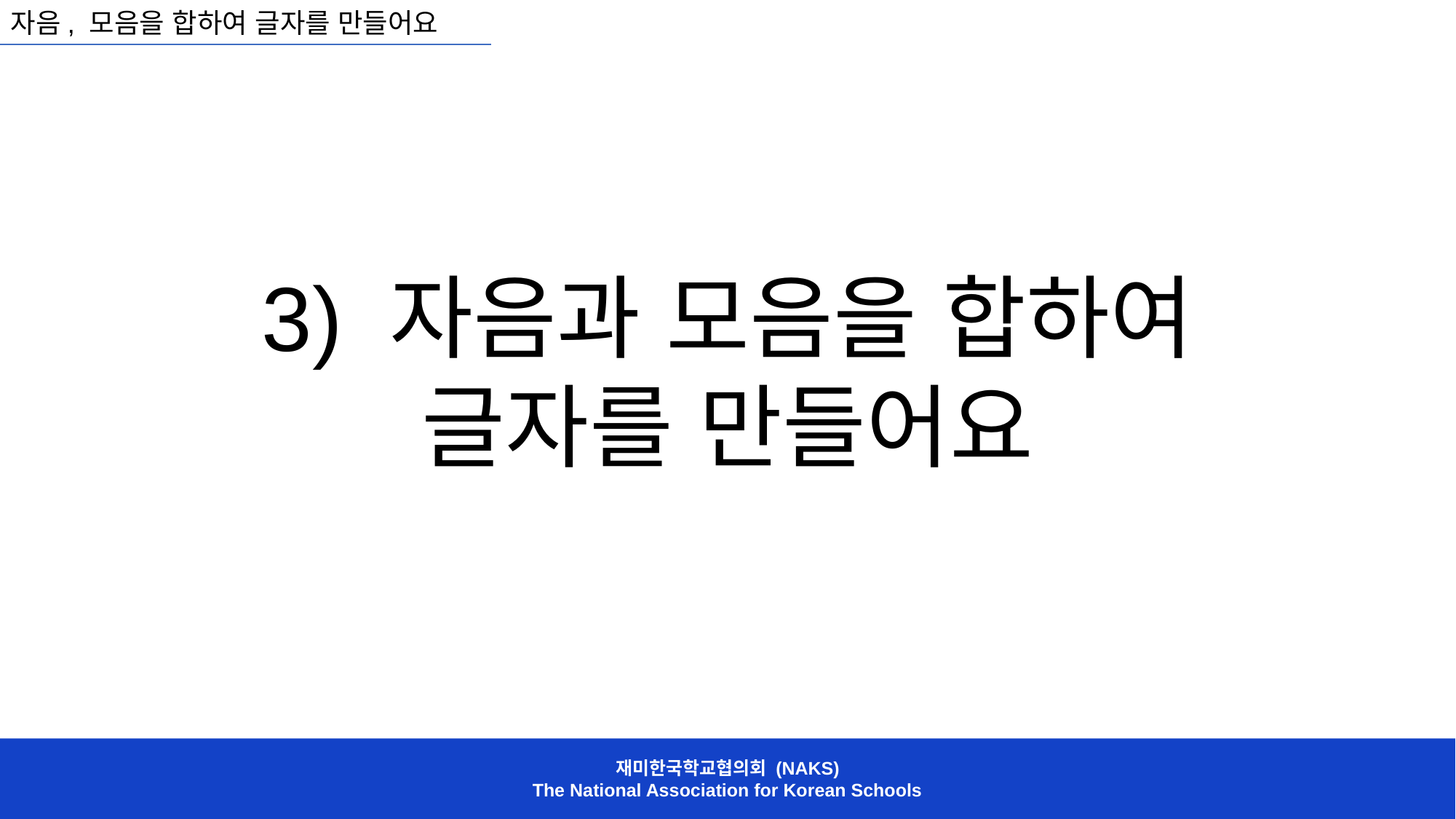

자음, 모음을 합하여 글자를 만들어요
3) 자음과 모음을 합하여 글자를 만들어요
재미한국학교협의회 (NAKS)
The National Association for Korean Schools